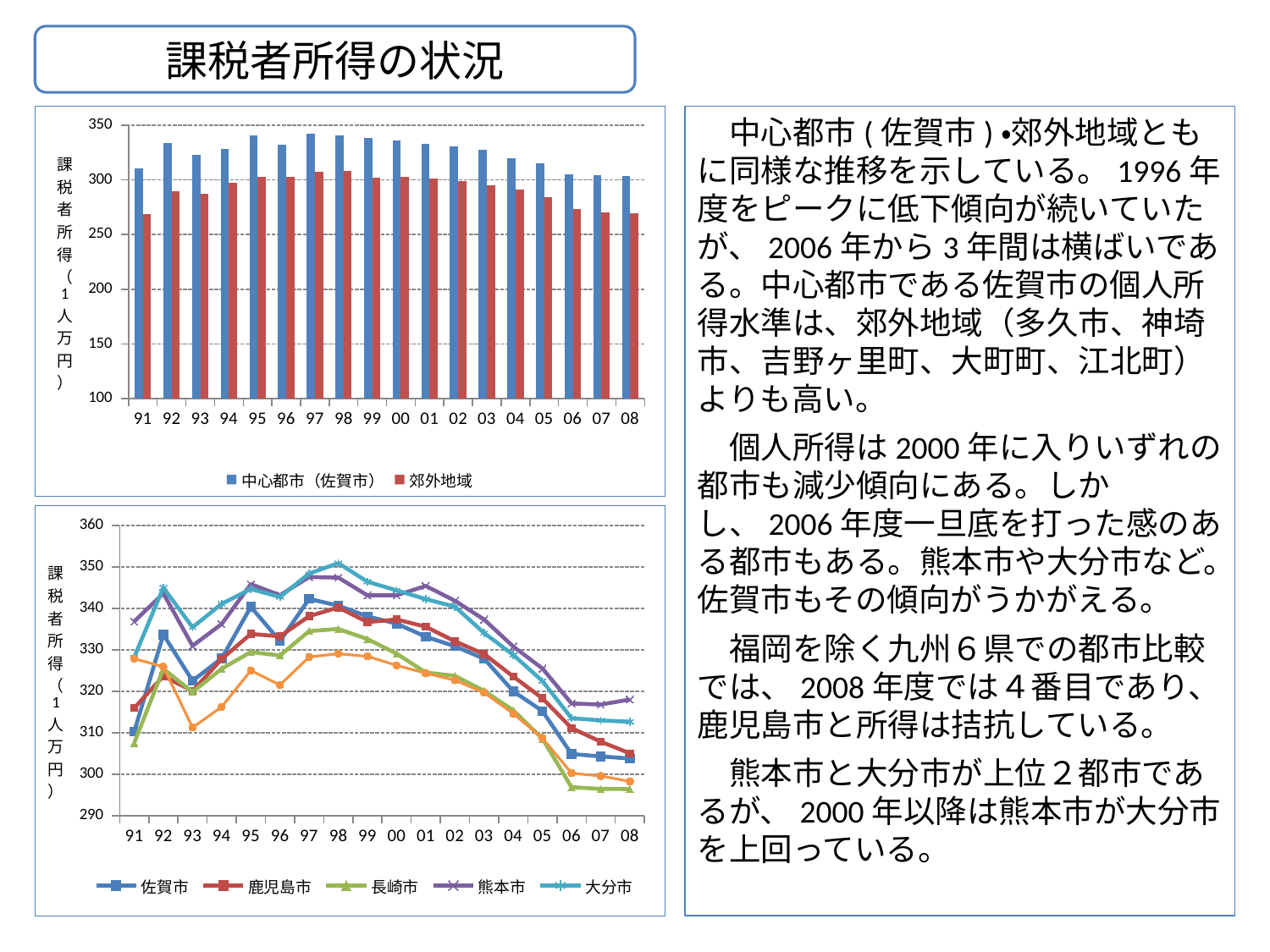

課税者所得の状況

### Chart

| Category |  |  |
|---|---|---|
| 91 | 310.2600415785071 | 268.828395671501 |
| 92 | 333.6746221470043 | 289.879078546514 |
| 93 | 322.53639708356695 | 287.2870918738945 |
| 94 | 327.96697898763546 | 296.9518620002491 |
| 95 | 340.3671449954445 | 302.8640692378995 |
| 96 | 332.10652412634914 | 302.84624150777995 |
| 97 | 342.30046829971263 | 307.42199801134694 |
| 98 | 340.65746453597757 | 308.1467105914011 |
| 99 | 338.0637400607355 | 301.6050811532197 |
| 00 | 336.3306546250691 | 302.4332960179113 |
| 01 | 333.17031574528136 | 301.0111575369842 |
| 02 | 330.8700676077189 | 298.4889688981096 |
| 03 | 327.8678280553288 | 295.26662705362355 |
| 04 | 319.9966455558482 | 291.42735270816735 |
| 05 | 315.24500362905553 | 284.01274348171216 |
| 06 | 304.87105326508953 | 273.22894494810015 |
| 07 | 304.2894091949241 | 270.43085474587025 |
| 08 | 303.7680564026737 | 269.2834778384034 |
　中心都市(佐賀市)・郊外地域ともに同様な推移を示している。1996年度をピークに低下傾向が続いていたが、2006年から3年間は横ばいである。中心都市である佐賀市の個人所得水準は、郊外地域（多久市、神埼市、吉野ヶ里町、大町町、江北町）よりも高い。
　個人所得は2000年に入りいずれの都市も減少傾向にある。しかし、2006年度一旦底を打った感のある都市もある。熊本市や大分市など。佐賀市もその傾向がうかがえる。
　福岡を除く九州６県での都市比較では、2008年度では４番目であり、鹿児島市と所得は拮抗している。
　熊本市と大分市が上位２都市であるが、2000年以降は熊本市が大分市を上回っている。

### Chart

| Category |  |  |  |  |  |  |
|---|---|---|---|---|---|---|
| 91 | 310.2600415785071 | 315.97083747956924 | 307.52795651605066 | 336.852602045554 | 328.2095217012053 | 327.87347615163355 |
| 92 | 333.6746221470043 | 323.67294386634404 | 325.41666018109265 | 343.62395240137164 | 345.0368081935505 | 325.9279659966782 |
| 93 | 322.53639708356695 | 320.0824274401237 | 319.8257536630551 | 330.9770833246809 | 335.44408406197266 | 311.2453628021363 |
| 94 | 327.96697898763546 | 327.8028922418914 | 325.4534653794574 | 336.2317063149837 | 341.1051845074718 | 316.26524226422083 |
| 95 | 340.3671449954445 | 333.8424742382323 | 329.47055165073925 | 345.83777388818794 | 344.67180331711904 | 325.0146834985666 |
| 96 | 332.10652412634914 | 333.2651739298872 | 328.6424963838005 | 343.1926468562163 | 342.75112976409054 | 321.52829101412897 |
| 97 | 342.30046829971263 | 338.1389575648602 | 334.52639442717265 | 347.5701377012713 | 348.4216808257868 | 328.30005230050585 |
| 98 | 340.65746453597757 | 340.22102714368344 | 335.04130299727404 | 347.4297736256391 | 350.9213556542295 | 329.06320538527643 |
| 99 | 338.0637400607355 | 336.7053951923333 | 332.6013404514273 | 343.1441465594288 | 346.43726332991935 | 328.4397108295753 |
| 00 | 336.3306546250691 | 337.3314375715163 | 329.0879627738057 | 343.16428891233573 | 344.3588012696693 | 326.26867527876766 |
| 01 | 333.17031574528136 | 335.5779051098443 | 324.5571393083687 | 345.41599863644404 | 342.2420861533929 | 324.37242211084424 |
| 02 | 330.8700676077189 | 332.0534380685071 | 323.7166694162286 | 341.8399322585436 | 340.42070699010435 | 322.673045622327 |
| 03 | 327.8678280553288 | 328.98846645885425 | 320.1011514646766 | 337.3287877885862 | 334.07678742683765 | 319.689254706567 |
| 04 | 319.9966455558482 | 323.5664891436089 | 315.41218117907465 | 330.8107474079704 | 328.78270936132566 | 314.60361852852924 |
| 05 | 315.24500362905553 | 318.326965214054 | 308.57820659080835 | 325.52101320164854 | 322.50477268270885 | 308.73101117791333 |
| 06 | 304.87105326508953 | 311.1121677713614 | 296.86943165299965 | 317.06819424067095 | 313.4993159006166 | 300.24107750267564 |
| 07 | 304.2894091949241 | 307.8460281260327 | 296.45042856666396 | 316.8060191718854 | 312.9765587732486 | 299.5629089310338 |
| 08 | 303.7680564026737 | 305.041295074508 | 296.40436962631185 | 318.03353059799247 | 312.64334115916404 | 298.2573788422136 |